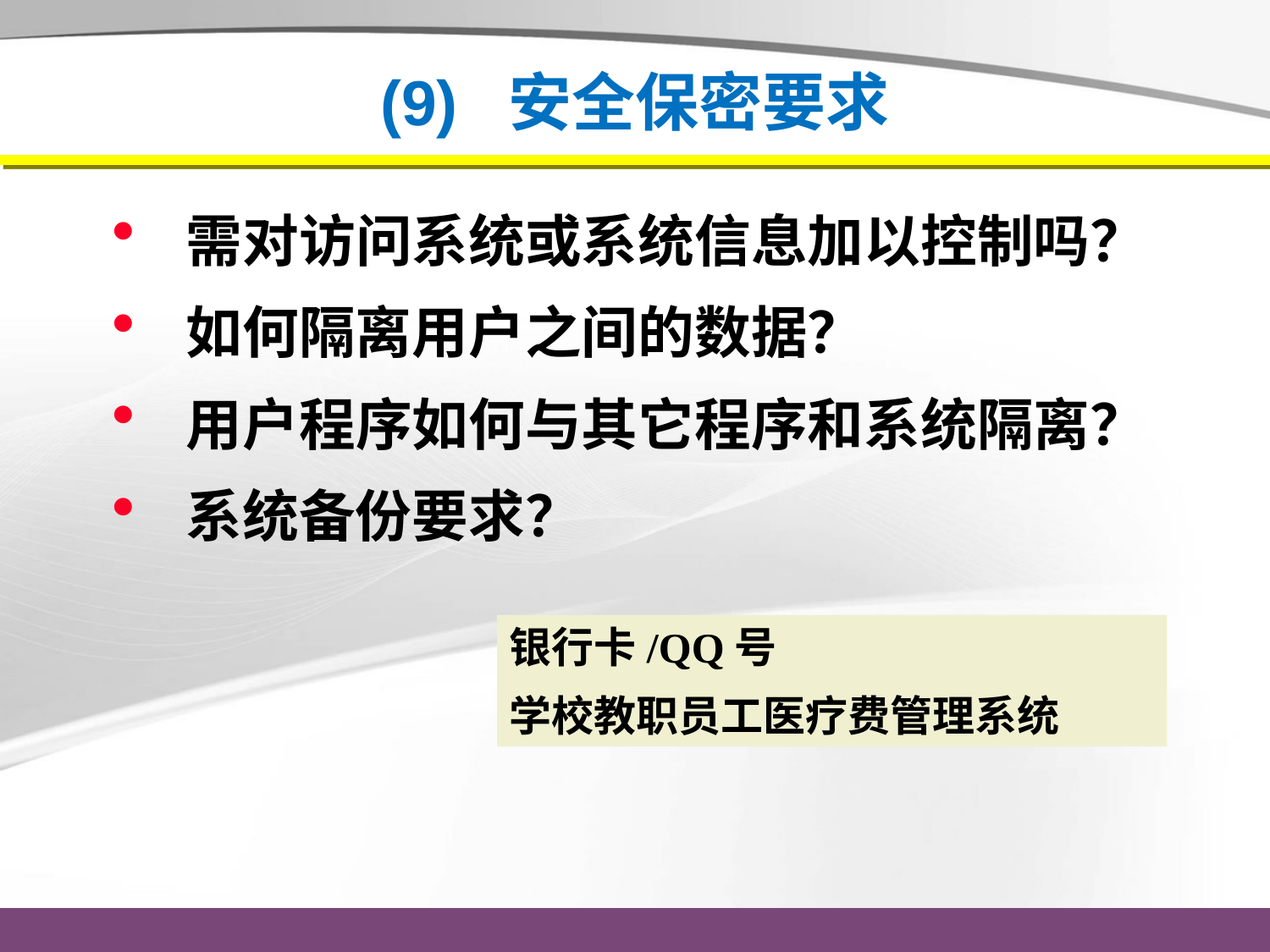

# (9)  安全保密要求
 需对访问系统或系统信息加以控制吗？
 如何隔离用户之间的数据？
 用户程序如何与其它程序和系统隔离？
 系统备份要求？
银行卡/QQ号
学校教职员工医疗费管理系统